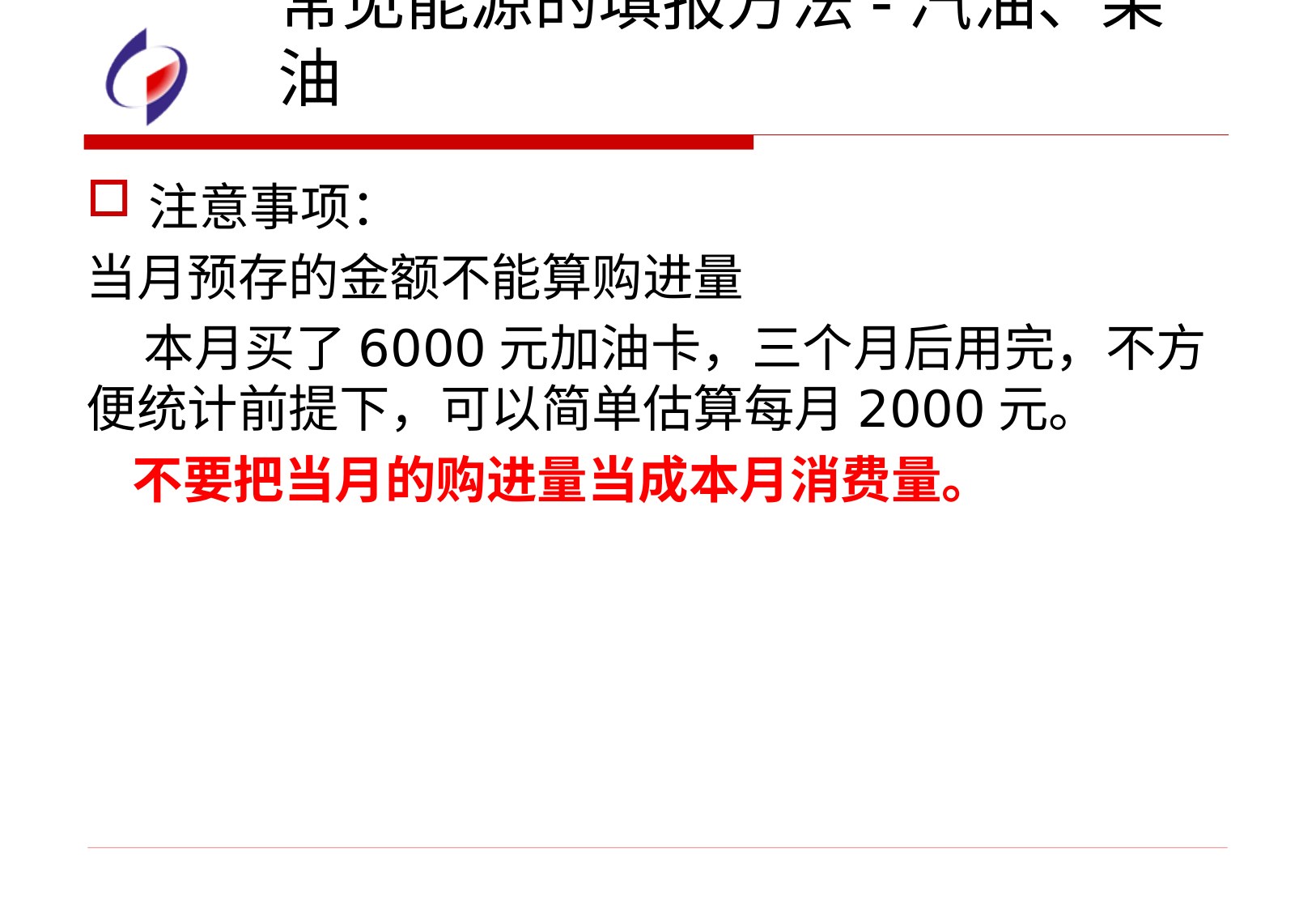

# 常见能源的填报方法-汽油、柴油
注意事项：
当月预存的金额不能算购进量
    本月买了6000元加油卡，三个月后用完，不方便统计前提下，可以简单估算每月2000元。
   不要把当月的购进量当成本月消费量。